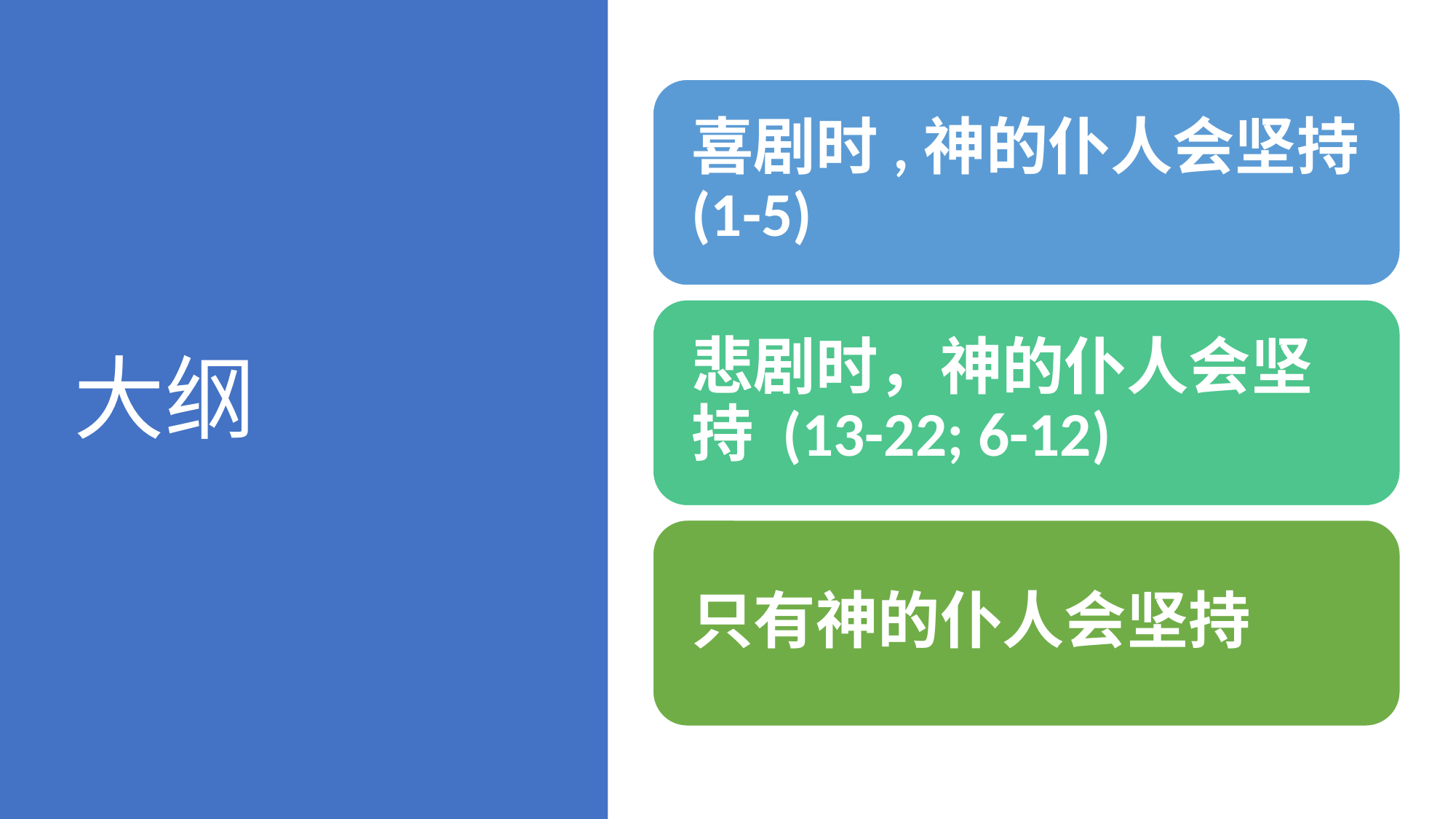

# 大纲
喜剧时,神的仆人会坚持 (1-5)
悲剧时，神的仆人会坚持 (13-22; 6-12)
只有神的仆人会坚持